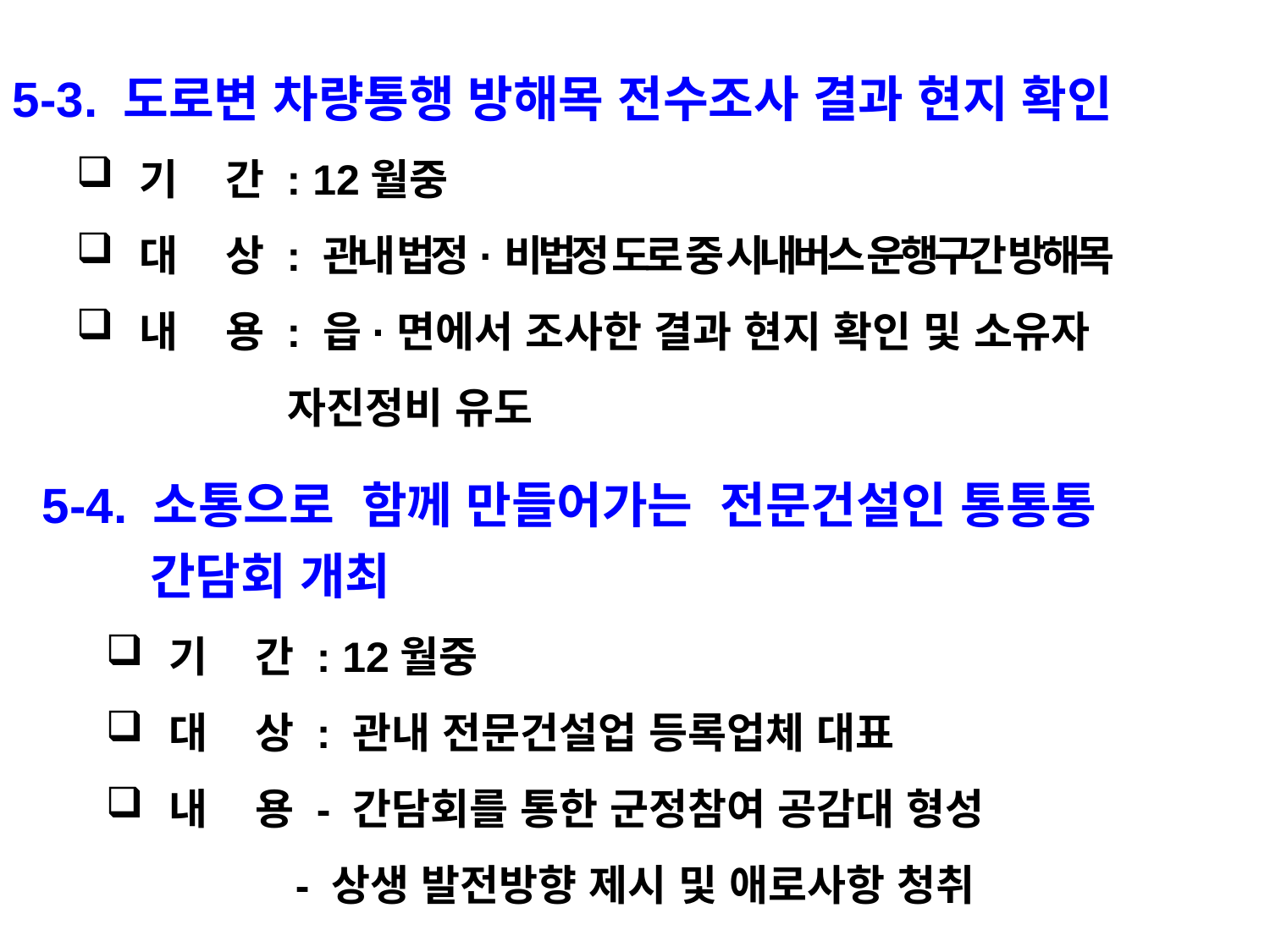

5-3. 도로변 차량통행 방해목 전수조사 결과 현지 확인
기    간 : 12월중
대    상 : 관내 법정·비법정 도로 중 시내버스 운행구간 방해목
내    용 : 읍·면에서 조사한 결과 현지 확인 및 소유자
                 자진정비 유도
5-4. 소통으로  함께 만들어가는  전문건설인 통통통
       간담회 개최
기    간 : 12월중
대    상 : 관내 전문건설업 등록업체 대표
내    용 - 간담회를 통한 군정참여 공감대 형성
                - 상생 발전방향 제시 및 애로사항 청취